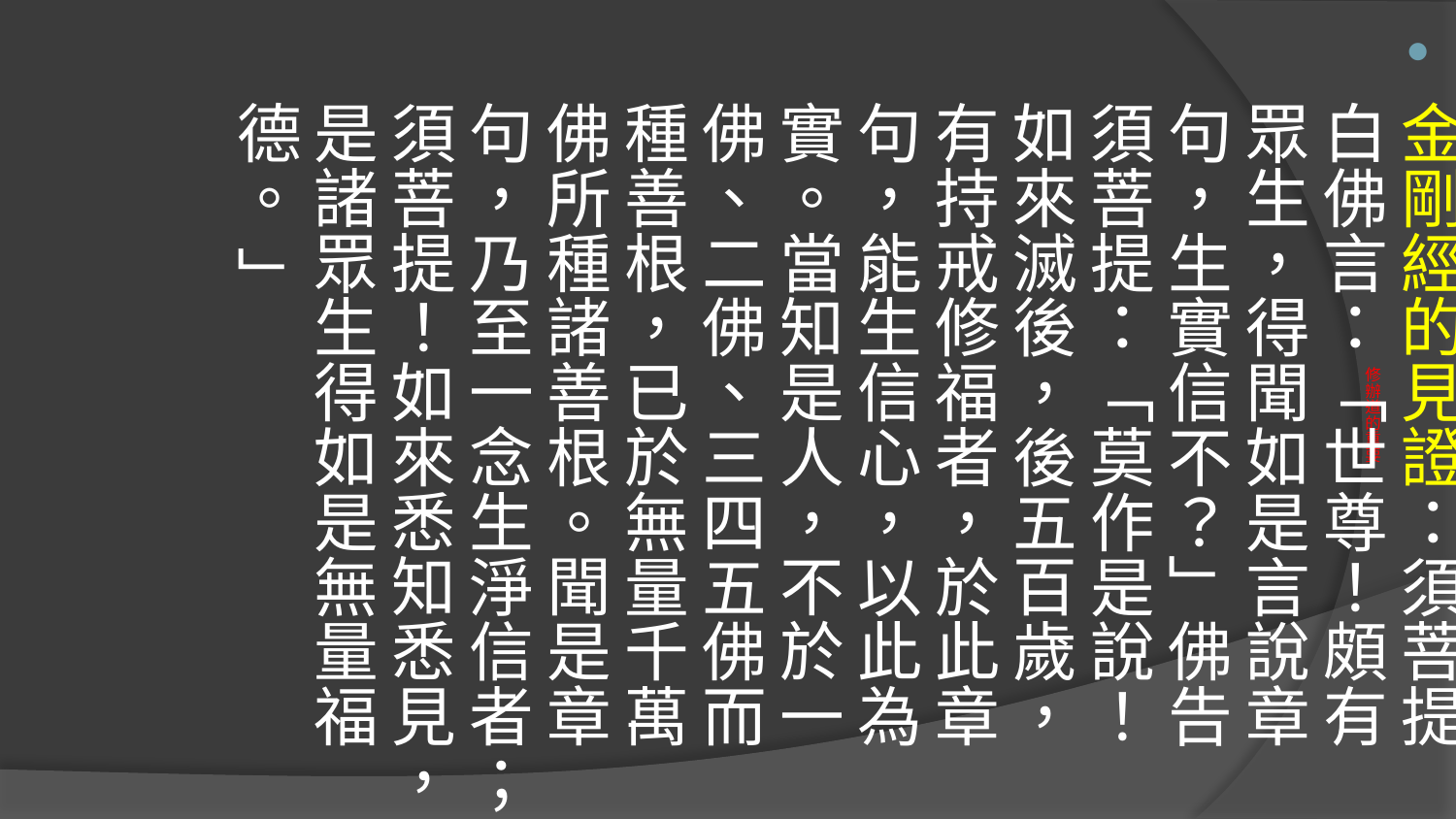

金剛經的見證：須菩提白佛言：「世尊！頗有眾生，得聞如是言說章句，生實信不？」佛告須菩提：「莫作是說！如來滅後，後五百歲，有持戒修福者，於此章句，能生信心，以此為實。當知是人，不於一佛、二佛、三四五佛而種善根，已於無量千萬佛所種諸善根。聞是章句，乃至一念生淨信者；須菩提！如來悉知悉見，是諸眾生得如是無量福德。 」

# 修辦道的重要